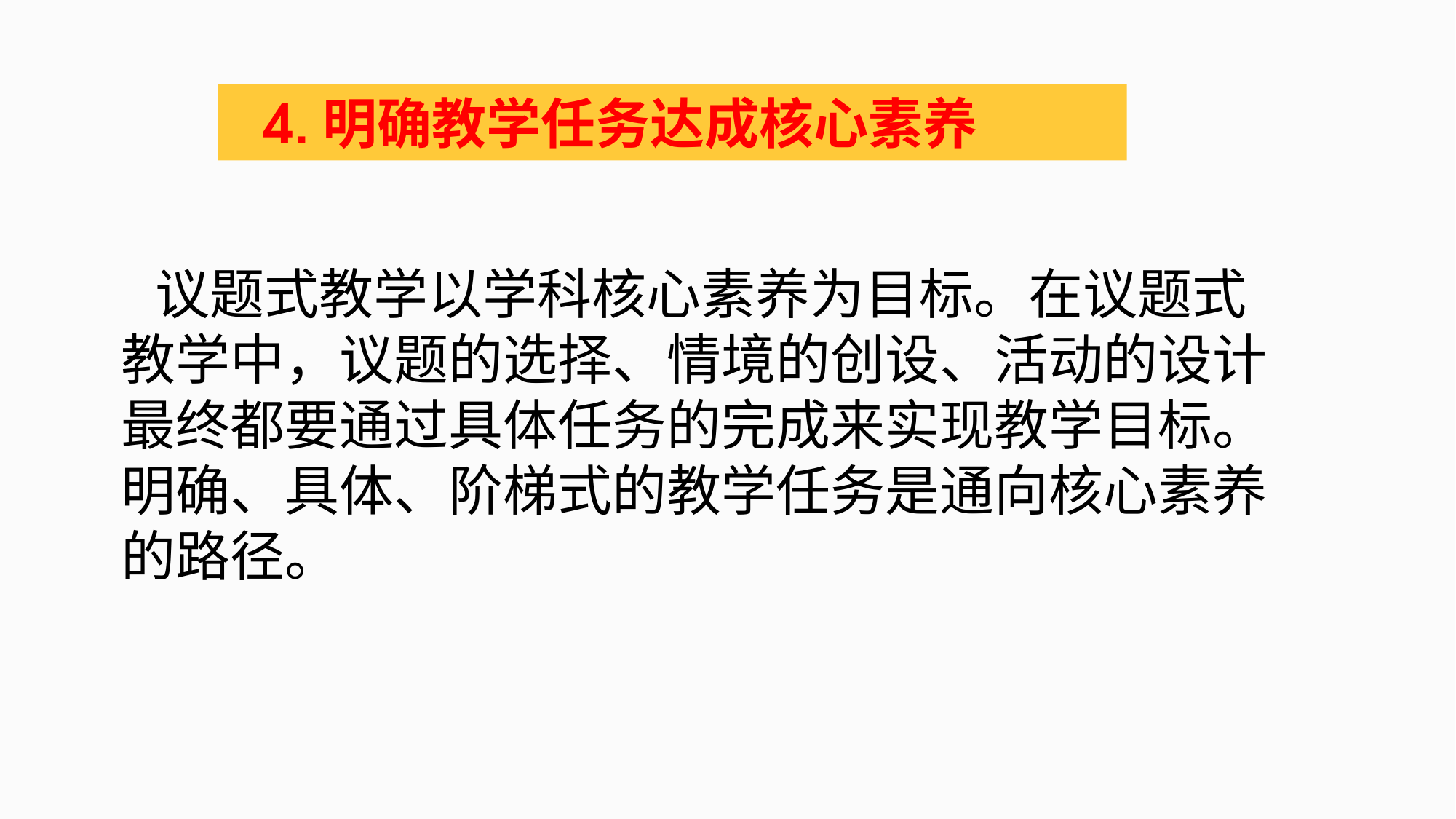

4.明确教学任务达成核心素养
    议题式教学以学科核心素养为目标。在议题式教学中，议题的选择、情境的创设、活动的设计最终都要通过具体任务的完成来实现教学目标。明确、具体、阶梯式的教学任务是通向核心素养的路径。